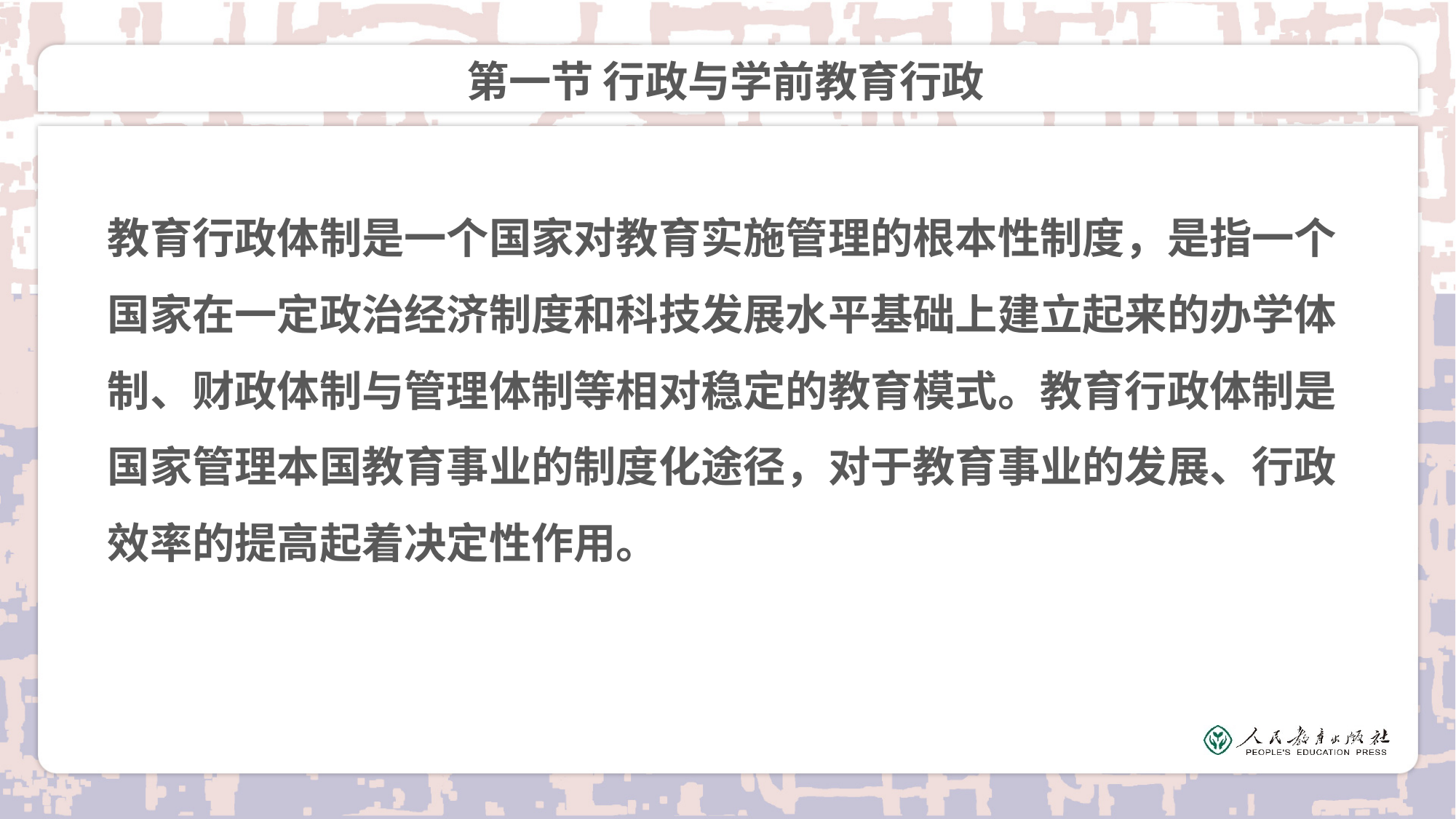

# 第一节 行政与学前教育行政
教育行政体制是一个国家对教育实施管理的根本性制度，是指一个国家在一定政治经济制度和科技发展水平基础上建立起来的办学体制、财政体制与管理体制等相对稳定的教育模式。教育行政体制是国家管理本国教育事业的制度化途径，对于教育事业的发展、行政效率的提高起着决定性作用。